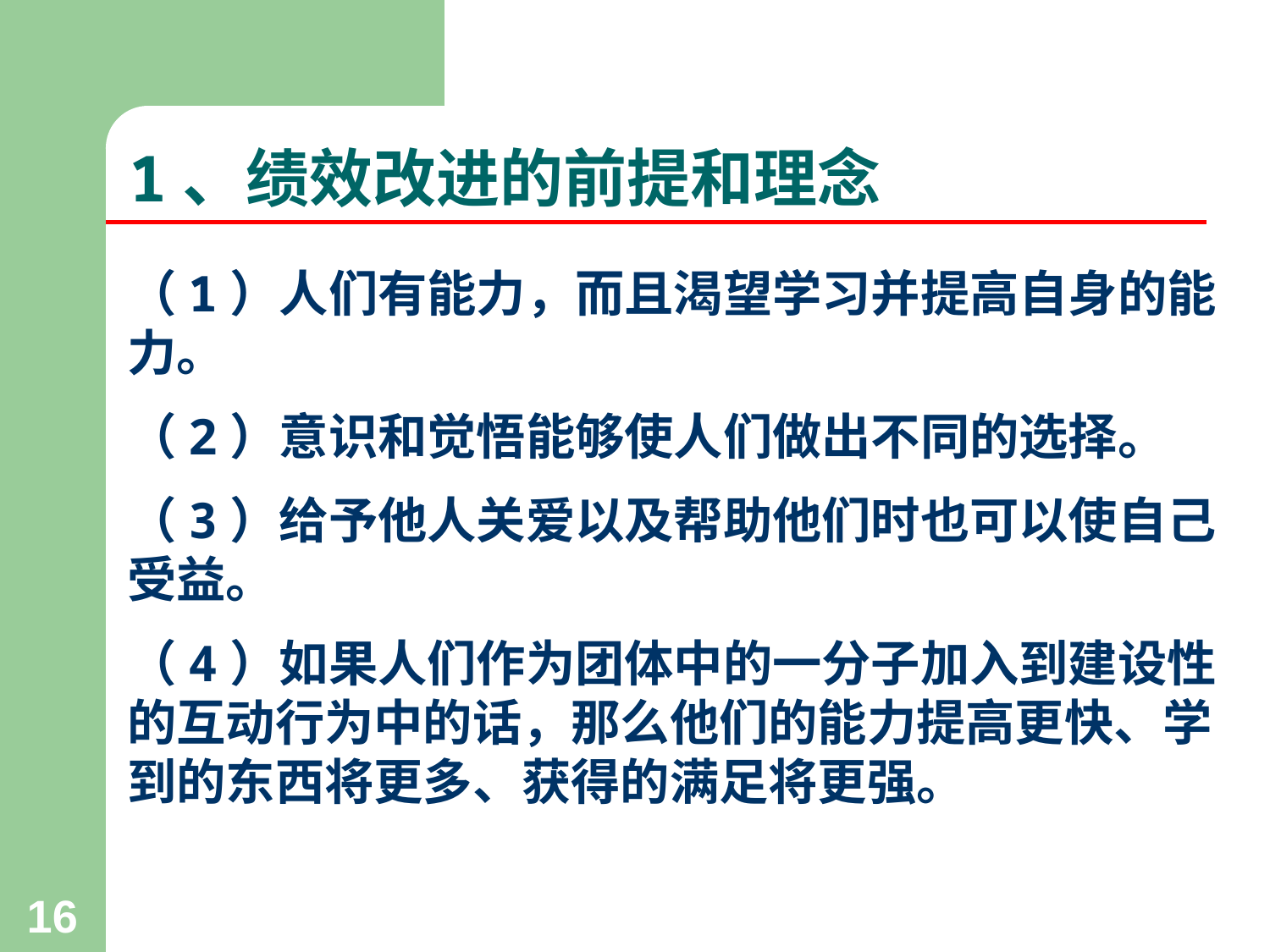

1、绩效改进的前提和理念
（1）人们有能力，而且渴望学习并提高自身的能力。
（2）意识和觉悟能够使人们做出不同的选择。
（3）给予他人关爱以及帮助他们时也可以使自己受益。
（4）如果人们作为团体中的一分子加入到建设性的互动行为中的话，那么他们的能力提高更快、学到的东西将更多、获得的满足将更强。
# 16